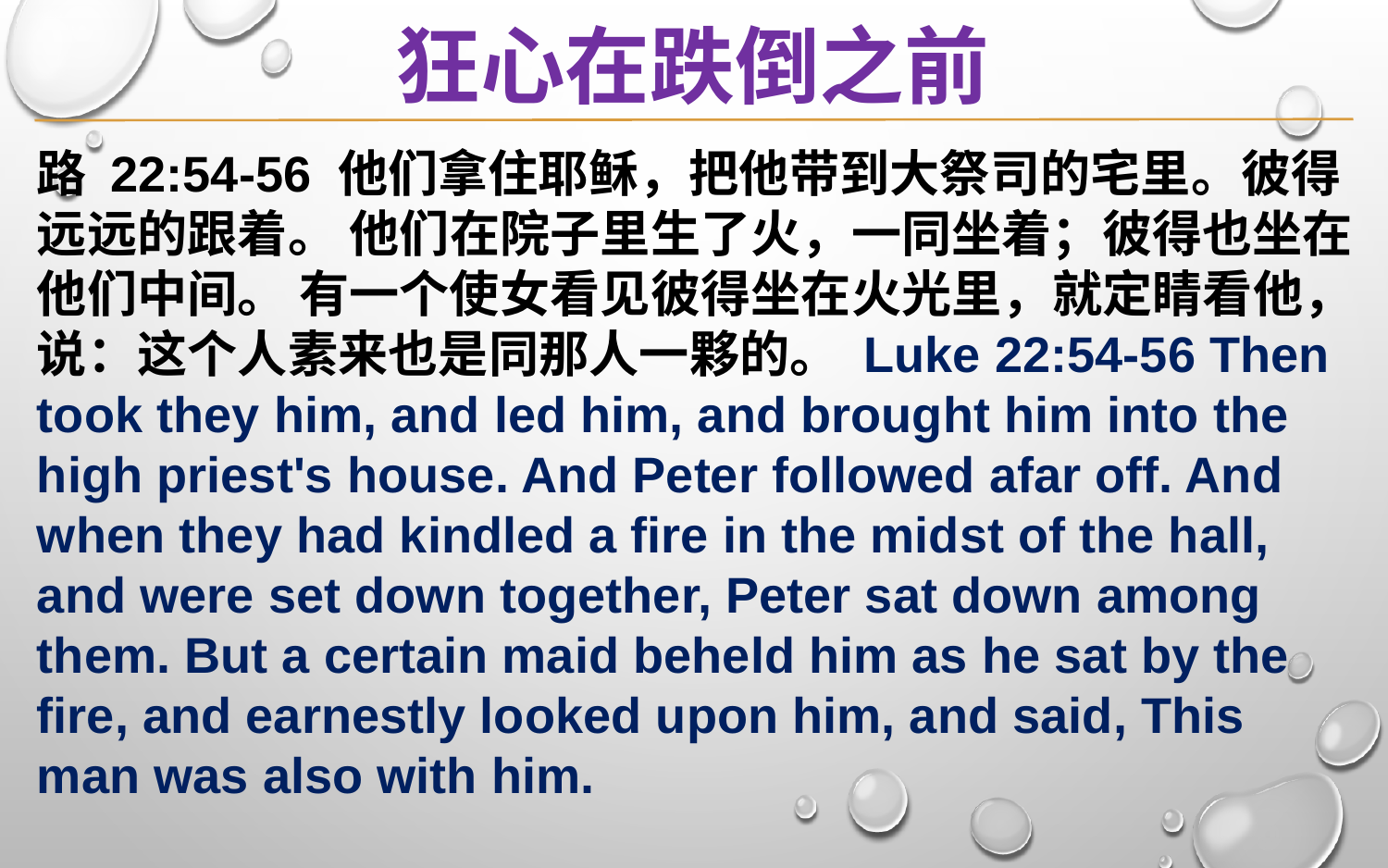

狂心在跌倒之前
路 22:54-56 他们拿住耶稣，把他带到大祭司的宅里。彼得远远的跟着。 他们在院子里生了火，一同坐着；彼得也坐在他们中间。 有一个使女看见彼得坐在火光里，就定睛看他，说：这个人素来也是同那人一夥的。 Luke 22:54-56 Then took they him, and led him, and brought him into the high priest's house. And Peter followed afar off. And when they had kindled a fire in the midst of the hall, and were set down together, Peter sat down among them. But a certain maid beheld him as he sat by the fire, and earnestly looked upon him, and said, This man was also with him.